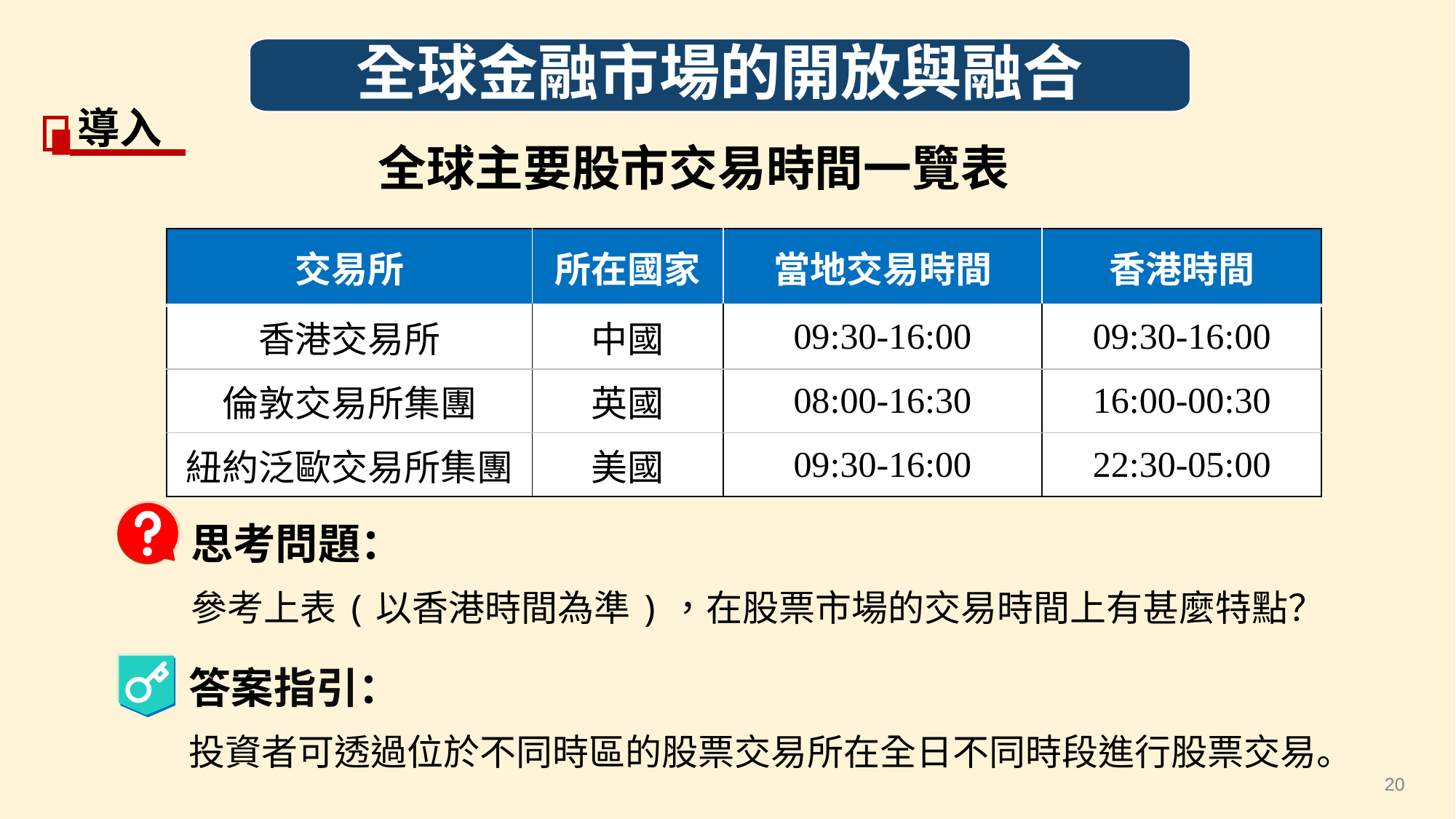

全球金融市場的開放與融合
導入

全球主要股市交易時間一覽表
| 交易所 | 所在國家 | 當地交易時間 | 香港時間 |
| --- | --- | --- | --- |
| 香港交易所 | 中國 | 09:30-16:00 | 09:30-16:00 |
| 倫敦交易所集團 | 英國 | 08:00-16:30 | 16:00-00:30 |
| 紐約泛歐交易所集團 | 美國 | 09:30-16:00 | 22:30-05:00 |
思考問題：
參考上表(以香港時間為準)，在股票市場的交易時間上有甚麼特點？

答案指引：
投資者可透過位於不同時區的股票交易所在全日不同時段進行股票交易。